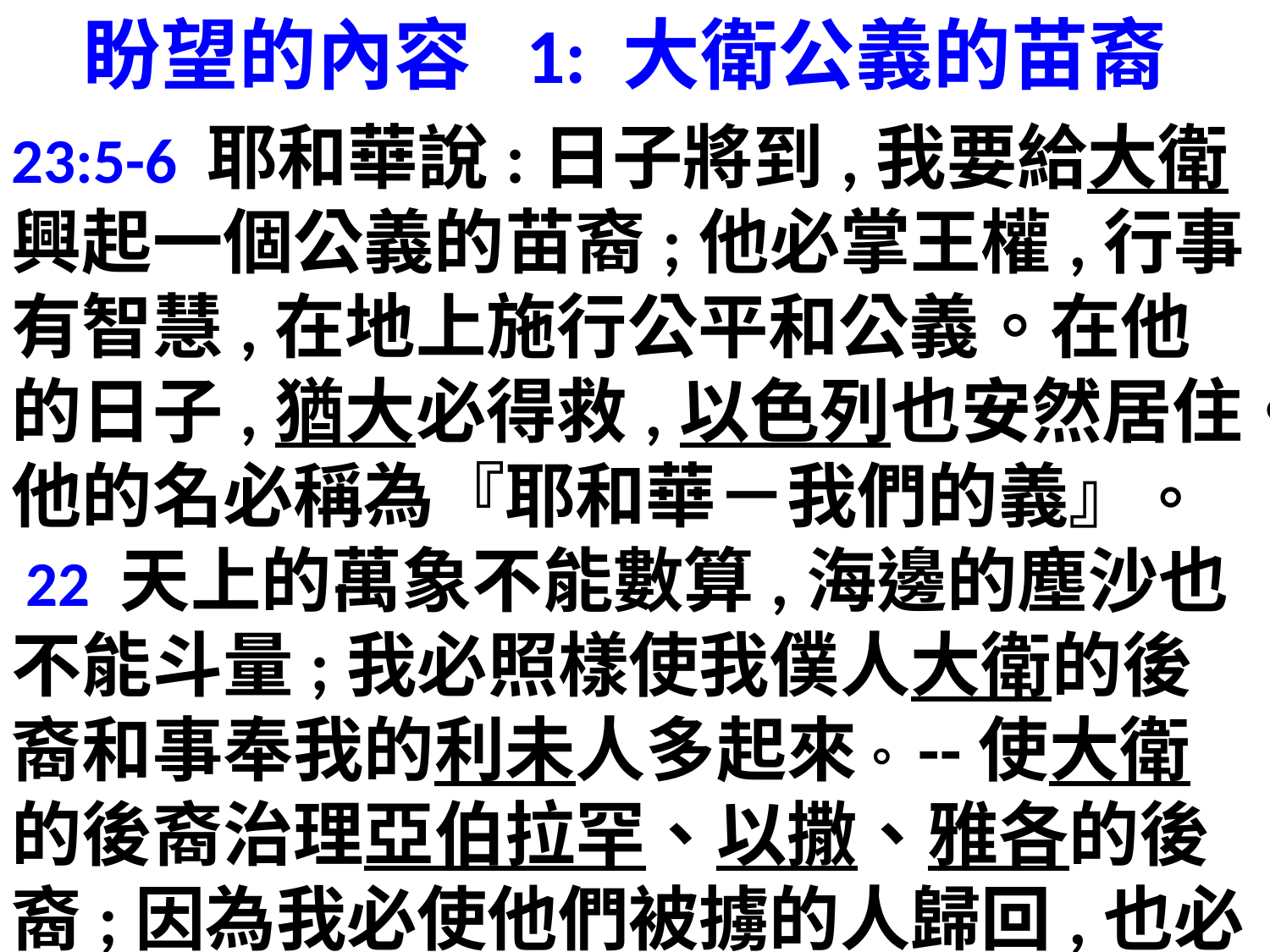

盼望的內容  1: 大衛公義的苗裔
23:5-6 耶和華說:日子將到,我要給大衛興起一個公義的苗裔;他必掌王權,行事有智慧,在地上施行公平和公義。在他的日子,猶大必得救,以色列也安然居住。他的名必稱為『耶和華－我們的義』。
 22 天上的萬象不能數算,海邊的塵沙也不能斗量;我必照樣使我僕人大衛的後裔和事奉我的利未人多起來。--使大衛的後裔治理亞伯拉罕、以撒、雅各的後裔;因為我必使他們被擄的人歸回,也必憐憫他們。